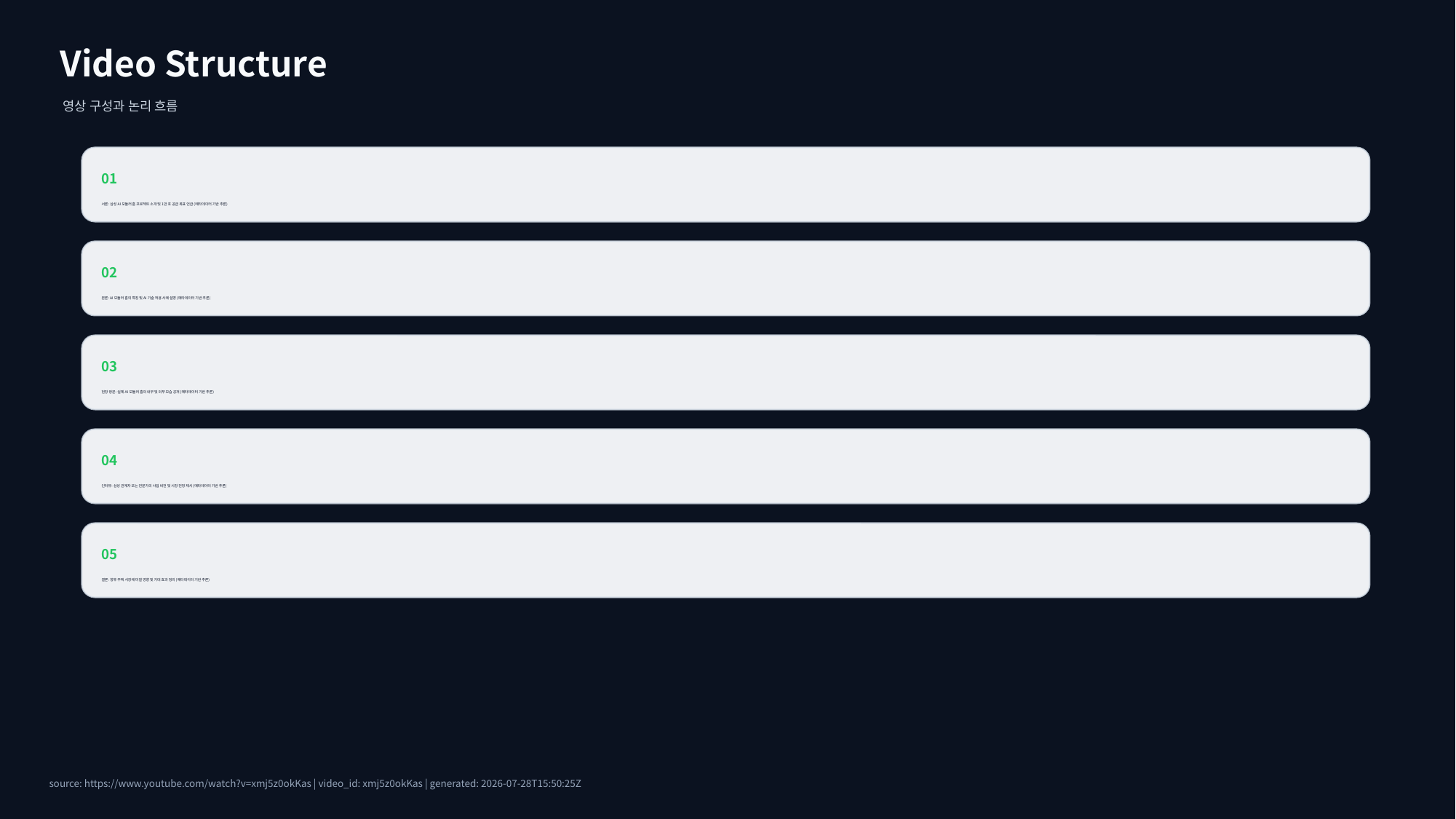

Video Structure
영상 구성과 논리 흐름

01
서론: 삼성 AI 모듈러 홈 프로젝트 소개 및 1만 호 공급 목표 언급 (메타데이터 기반 추론)

02
본론: AI 모듈러 홈의 특징 및 AI 기술 적용 사례 설명 (메타데이터 기반 추론)

03
현장 방문: 실제 AI 모듈러 홈의 내부 및 외부 모습 공개 (메타데이터 기반 추론)

04
인터뷰: 삼성 관계자 또는 전문가의 사업 비전 및 시장 전망 제시 (메타데이터 기반 추론)

05
결론: 향후 주택 시장에 미칠 영향 및 기대 효과 정리 (메타데이터 기반 추론)
source: https://www.youtube.com/watch?v=xmj5z0okKas | video_id: xmj5z0okKas | generated: 2026-07-28T15:50:25Z